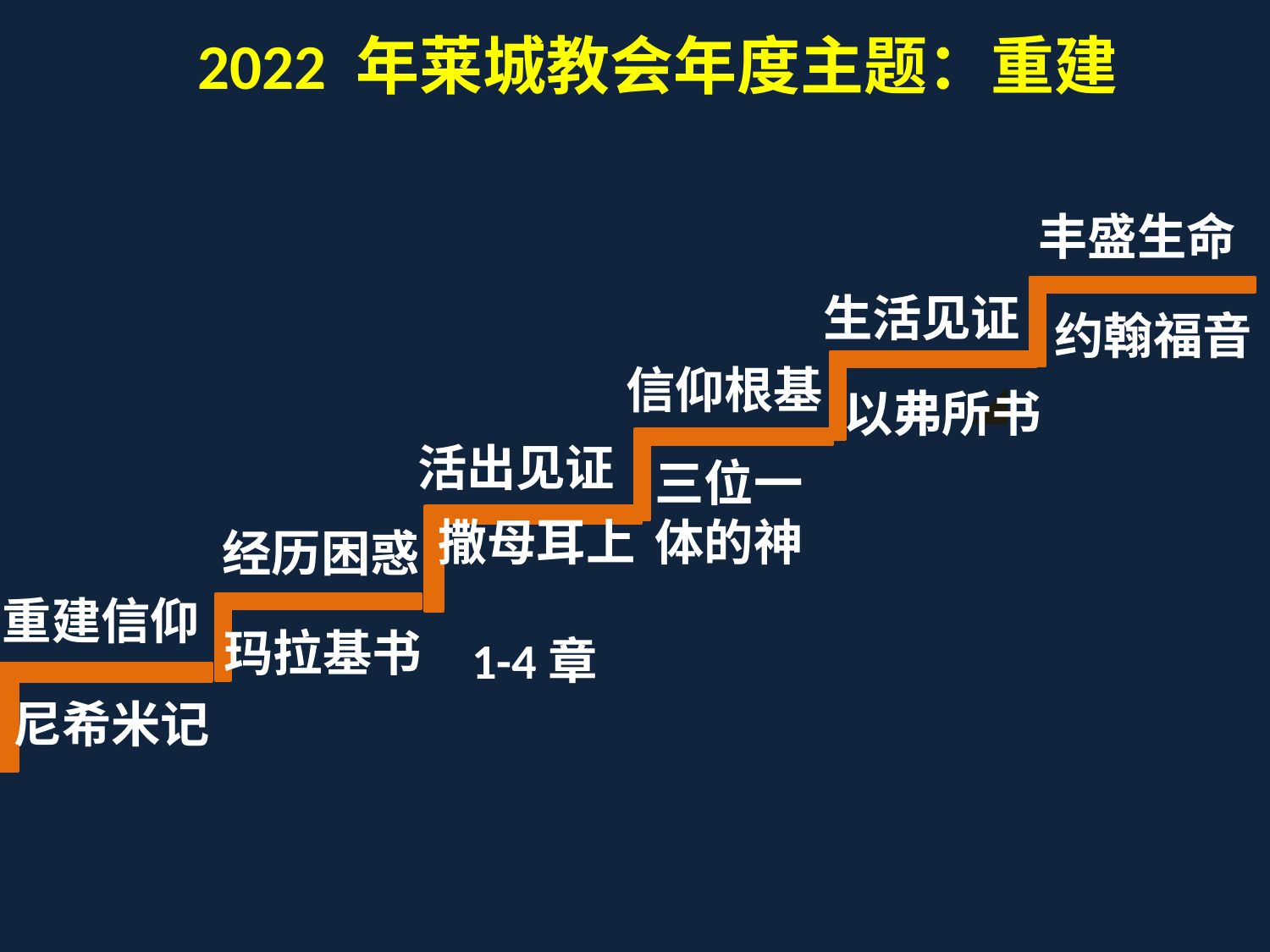

2022 年莱城教会年度主题：重建
丰盛生命

生活见证
约翰福音

信仰根基
以弗所书
活出见证
三位一体的神
经历困惑
撒母耳上
   1-4章
重建信仰
玛拉基书
尼希米记